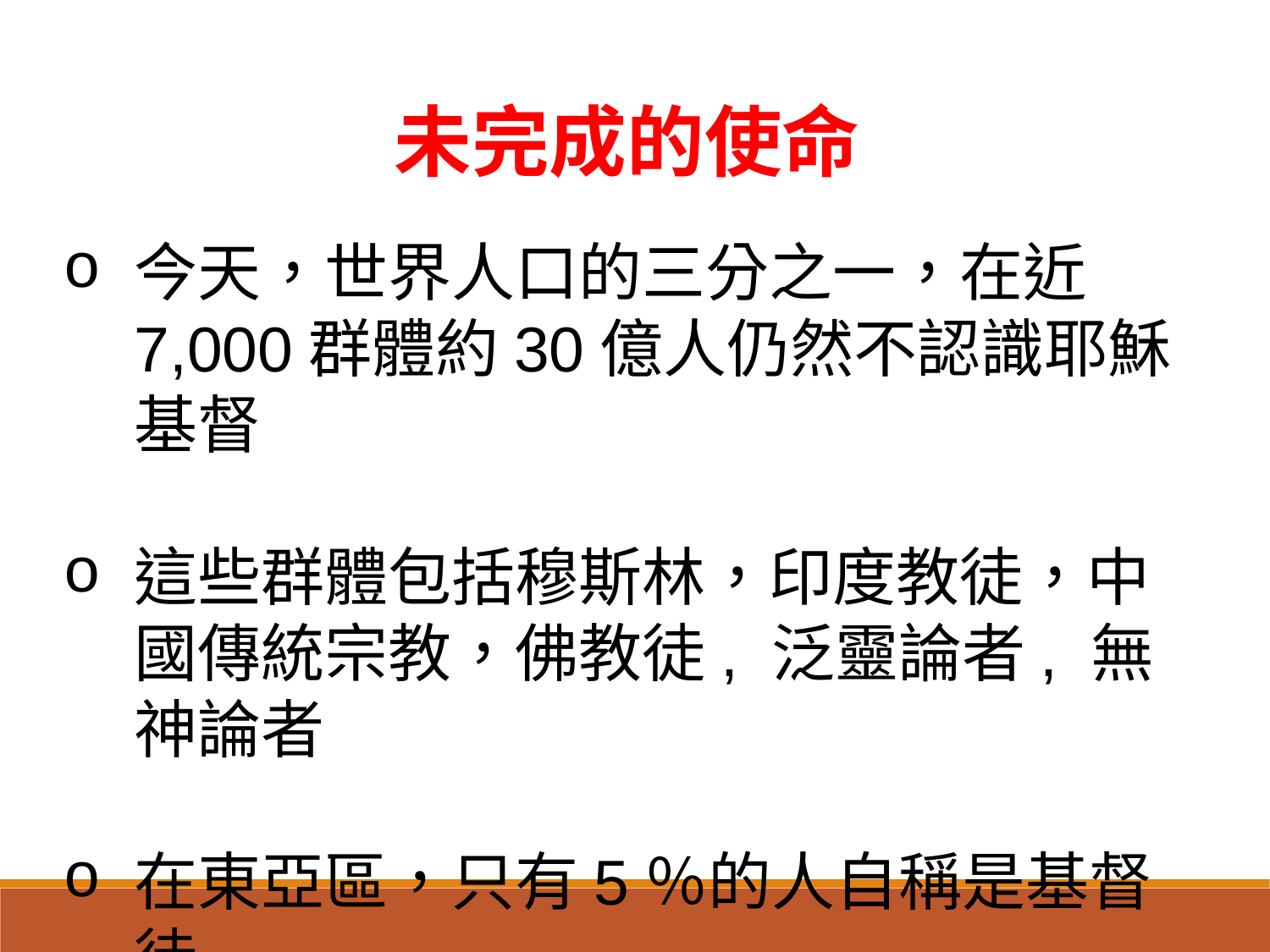

未完成的使命
今天，世界人口的三分之一，在近7,000群體約30億人仍然不認識耶穌基督

這些群體包括穆斯林，印度教徒，中國傳統宗教，佛教徒, 泛靈論者, 無神論者

在東亞區，只有5％的人自稱是基督徒